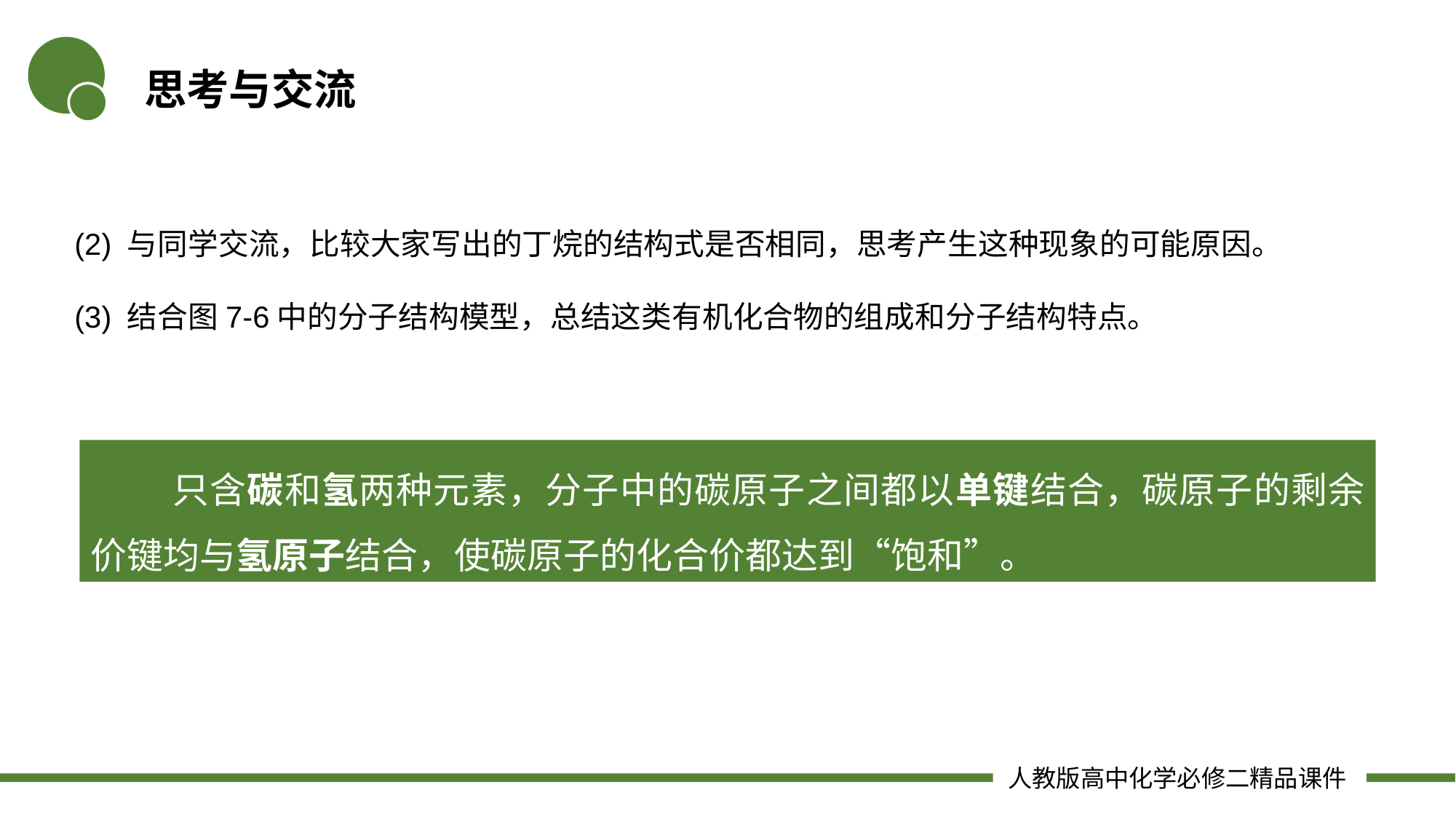

思考与交流
(2) 与同学交流，比较大家写出的丁烷的结构式是否相同，思考产生这种现象的可能原因。

(3) 结合图7-6中的分子结构模型，总结这类有机化合物的组成和分子结构特点。
        只含碳和氢两种元素，分子中的碳原子之间都以单键结合，碳原子的剩余价键均与氢原子结合，使碳原子的化合价都达到“饱和”。